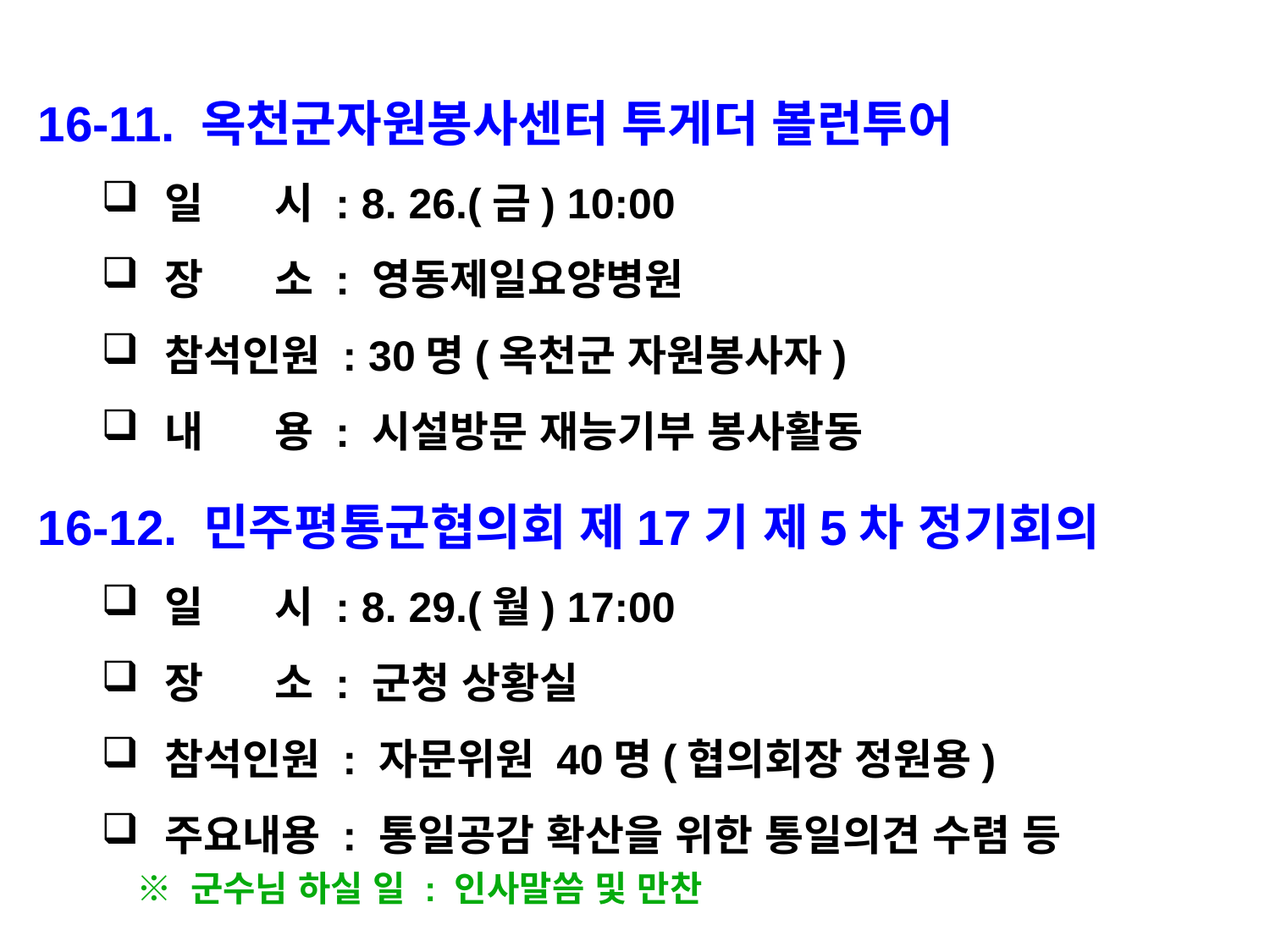

16-11. 옥천군자원봉사센터 투게더 볼런투어
일      시 : 8. 26.(금) 10:00
장      소 : 영동제일요양병원
참석인원 : 30명(옥천군 자원봉사자)
내      용 : 시설방문 재능기부 봉사활동
16-12. 민주평통군협의회 제17기 제5차 정기회의
일      시 : 8. 29.(월) 17:00
장      소 : 군청 상황실
참석인원 : 자문위원 40명(협의회장 정원용)
주요내용 : 통일공감 확산을 위한 통일의견 수렴 등
   ※ 군수님 하실 일 : 인사말씀 및 만찬